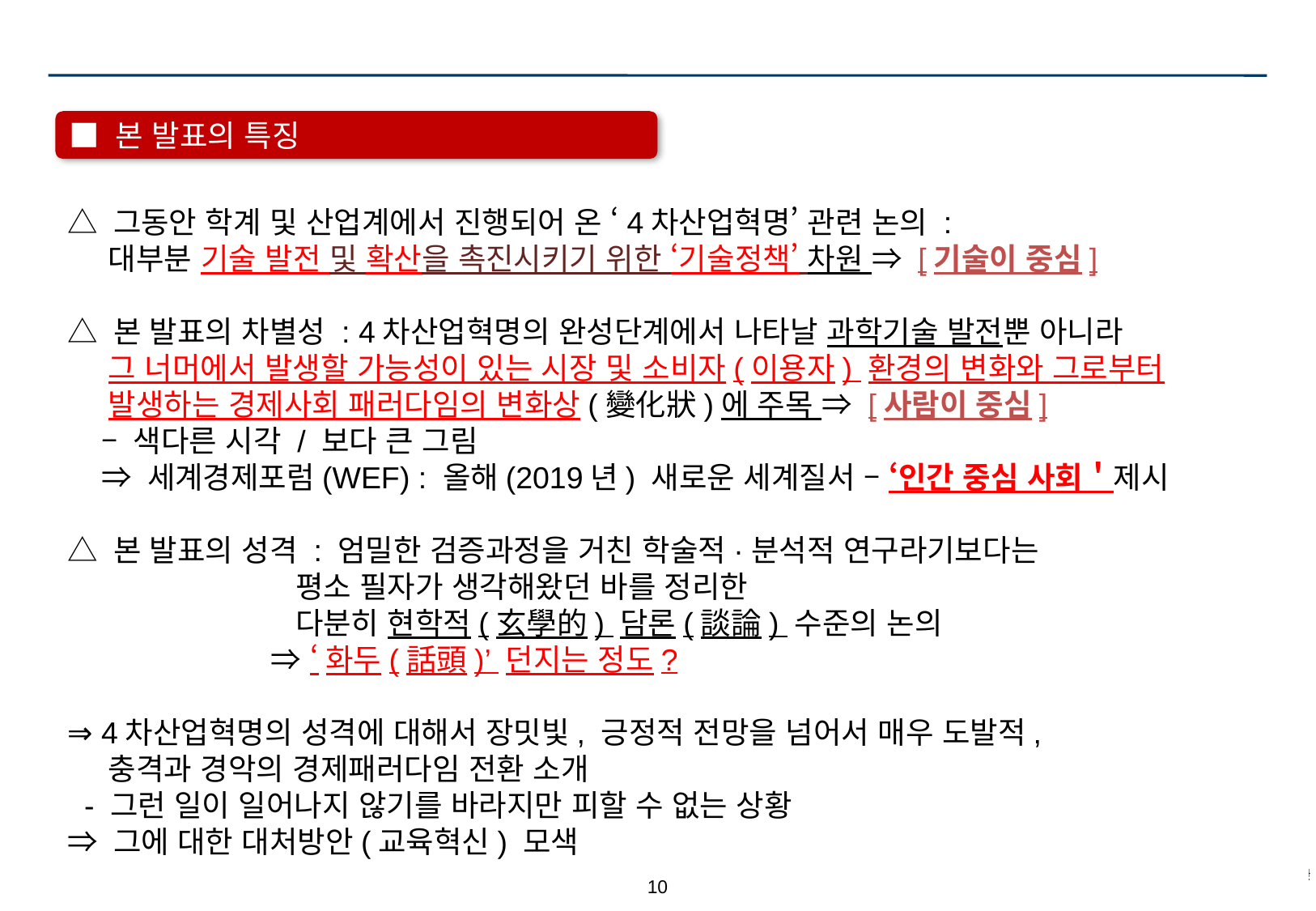

■ 본 발표의 특징
△ 그동안 학계 및 산업계에서 진행되어 온 ‘4차산업혁명’ 관련 논의 :
    대부분 기술 발전 및 확산을 촉진시키기 위한 ‘기술정책’ 차원 ⇒ [기술이 중심]

△ 본 발표의 차별성 : 4차산업혁명의 완성단계에서 나타날 과학기술 발전뿐 아니라
    그 너머에서 발생할 가능성이 있는 시장 및 소비자(이용자) 환경의 변화와 그로부터
    발생하는 경제사회 패러다임의 변화상(變化狀)에 주목 ⇒ [사람이 중심]
    – 색다른 시각 / 보다 큰 그림
    ⇒ 세계경제포럼(WEF) : 올해(2019년) 새로운 세계질서 – ‘인간 중심 사회＇제시

△ 본 발표의 성격 : 엄밀한 검증과정을 거친 학술적·분석적 연구라기보다는
                          평소 필자가 생각해왔던 바를 정리한
                          다분히 현학적(玄學的) 담론(談論) 수준의 논의
                        ⇒ ‘화두(話頭)’ 던지는 정도?

⇒ 4차산업혁명의 성격에 대해서 장밋빛, 긍정적 전망을 넘어서 매우 도발적,
    충격과 경악의 경제패러다임 전환 소개
  - 그런 일이 일어나지 않기를 바라지만 피할 수 없는 상황
⇒ 그에 대한 대처방안(교육혁신) 모색